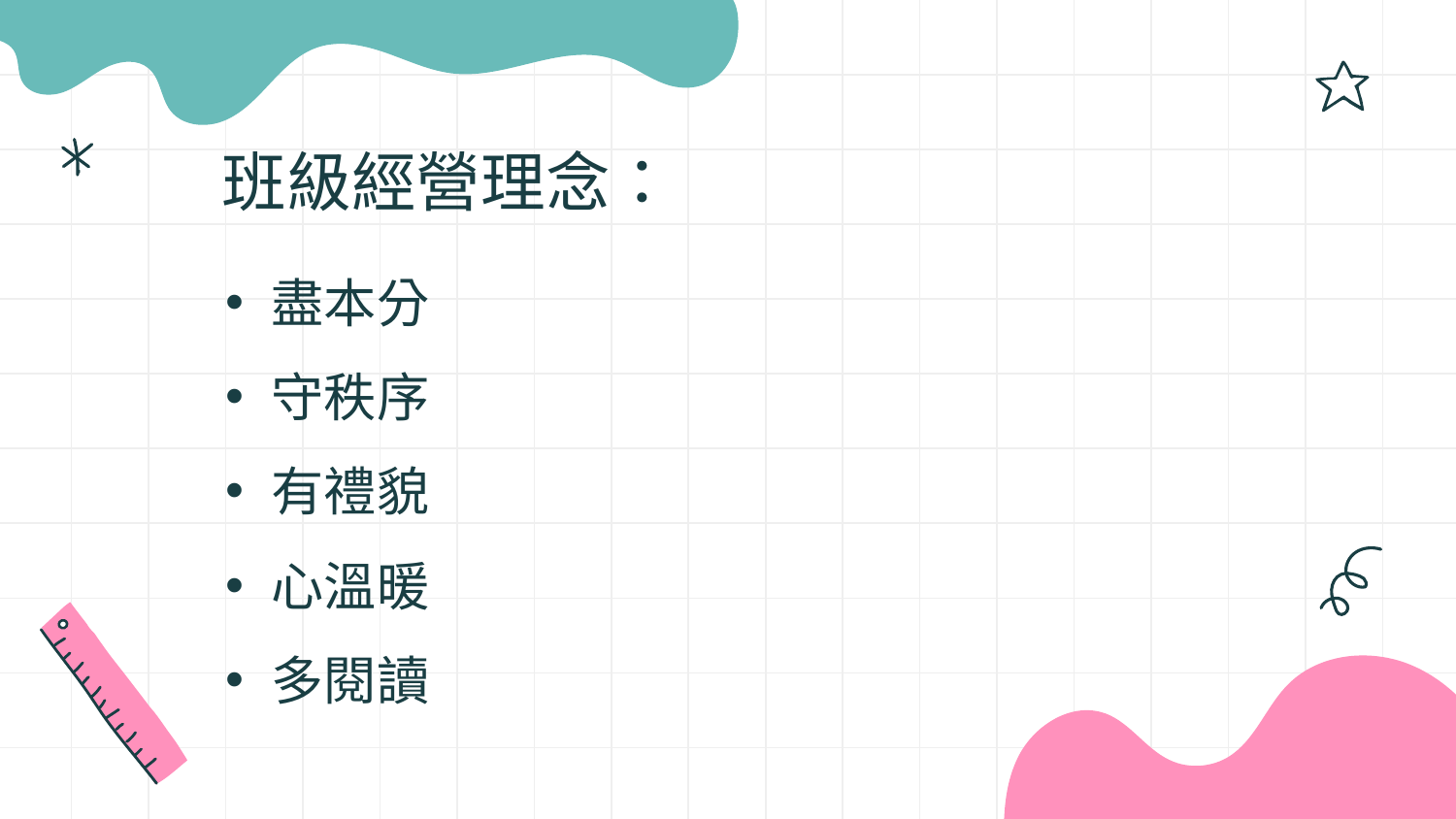

# 班級經營理念：
盡本分
守秩序
有禮貌
心溫暖
多閱讀